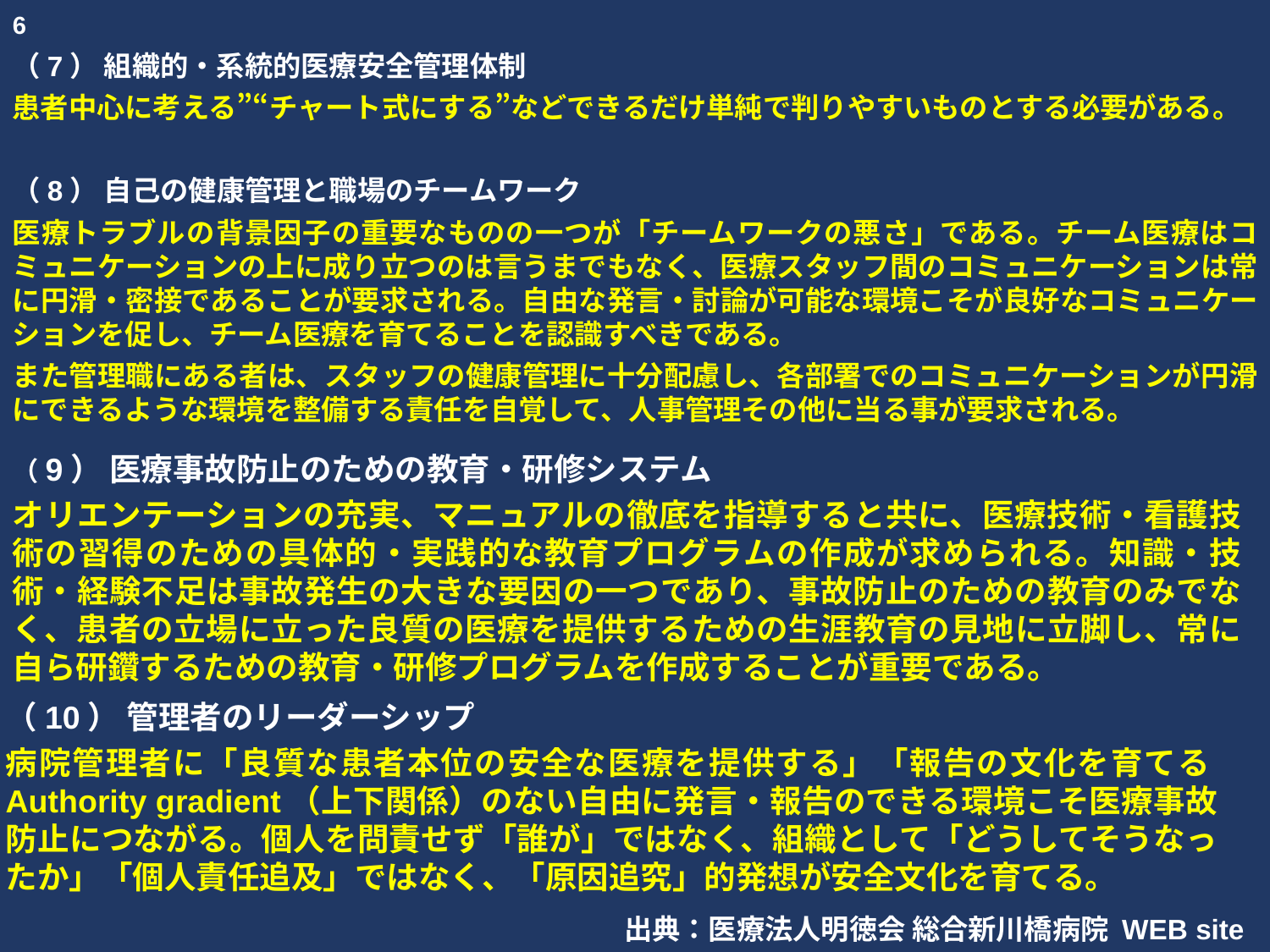

6
（7） 組織的・系統的医療安全管理体制
患者中心に考える”“チャート式にする”などできるだけ単純で判りやすいものとする必要がある。

（8） 自己の健康管理と職場のチームワーク
医療トラブルの背景因子の重要なものの一つが「チームワークの悪さ」である。チーム医療はコミュニケーションの上に成り立つのは言うまでもなく、医療スタッフ間のコミュニケーションは常に円滑・密接であることが要求される。自由な発言・討論が可能な環境こそが良好なコミュニケーションを促し、チーム医療を育てることを認識すべきである。
また管理職にある者は、スタッフの健康管理に十分配慮し、各部署でのコミュニケーションが円滑にできるような環境を整備する責任を自覚して、人事管理その他に当る事が要求される。

（9） 医療事故防止のための教育・研修システム
オリエンテーションの充実、マニュアルの徹底を指導すると共に、医療技術・看護技術の習得のための具体的・実践的な教育プログラムの作成が求められる。知識・技術・経験不足は事故発生の大きな要因の一つであり、事故防止のための教育のみでなく、患者の立場に立った良質の医療を提供するための生涯教育の見地に立脚し、常に自ら研鑽するための教育・研修プログラムを作成することが重要である。
（10） 管理者のリーダーシップ
病院管理者に「良質な患者本位の安全な医療を提供する」「報告の文化を育てるAuthority gradient（上下関係）のない自由に発言・報告のできる環境こそ医療事故防止につながる。個人を問責せず「誰が」ではなく、組織として「どうしてそうなったか」「個人責任追及」ではなく、「原因追究」的発想が安全文化を育てる。
出典：医療法人明徳会 総合新川橋病院 WEB site